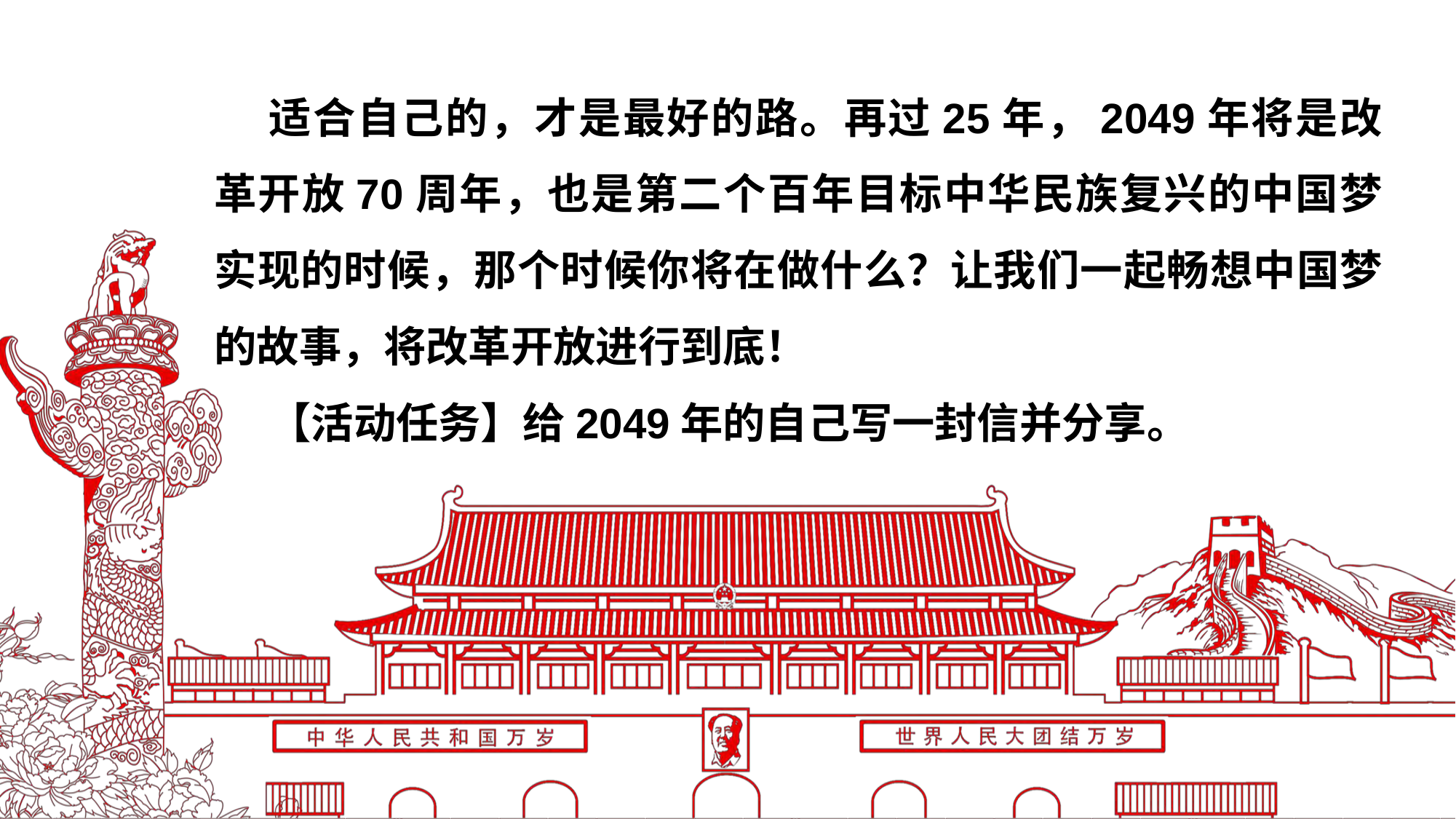

适合自己的，才是最好的路。再过25年，2049年将是改革开放70周年，也是第二个百年目标中华民族复兴的中国梦实现的时候，那个时候你将在做什么？让我们一起畅想中国梦的故事，将改革开放进行到底！
【活动任务】给2049年的自己写一封信并分享。